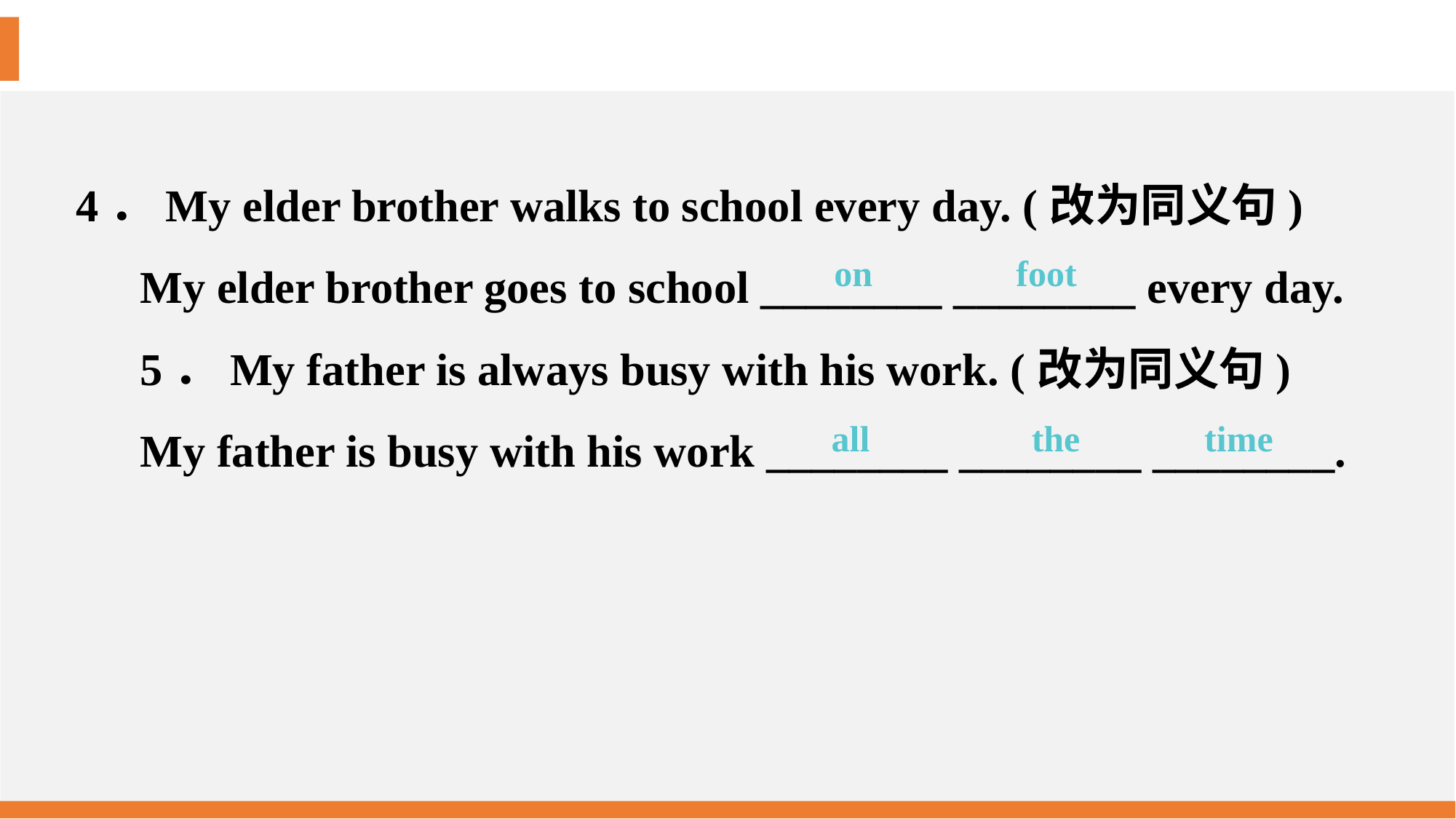

4．My elder brother walks to school every day. (改为同义句)
My elder brother goes to school ________ ________ every day.
5．My father is always busy with his work. (改为同义句)
My father is busy with his work ________ ________ ________.
on 	        foot
all 	          the	     time